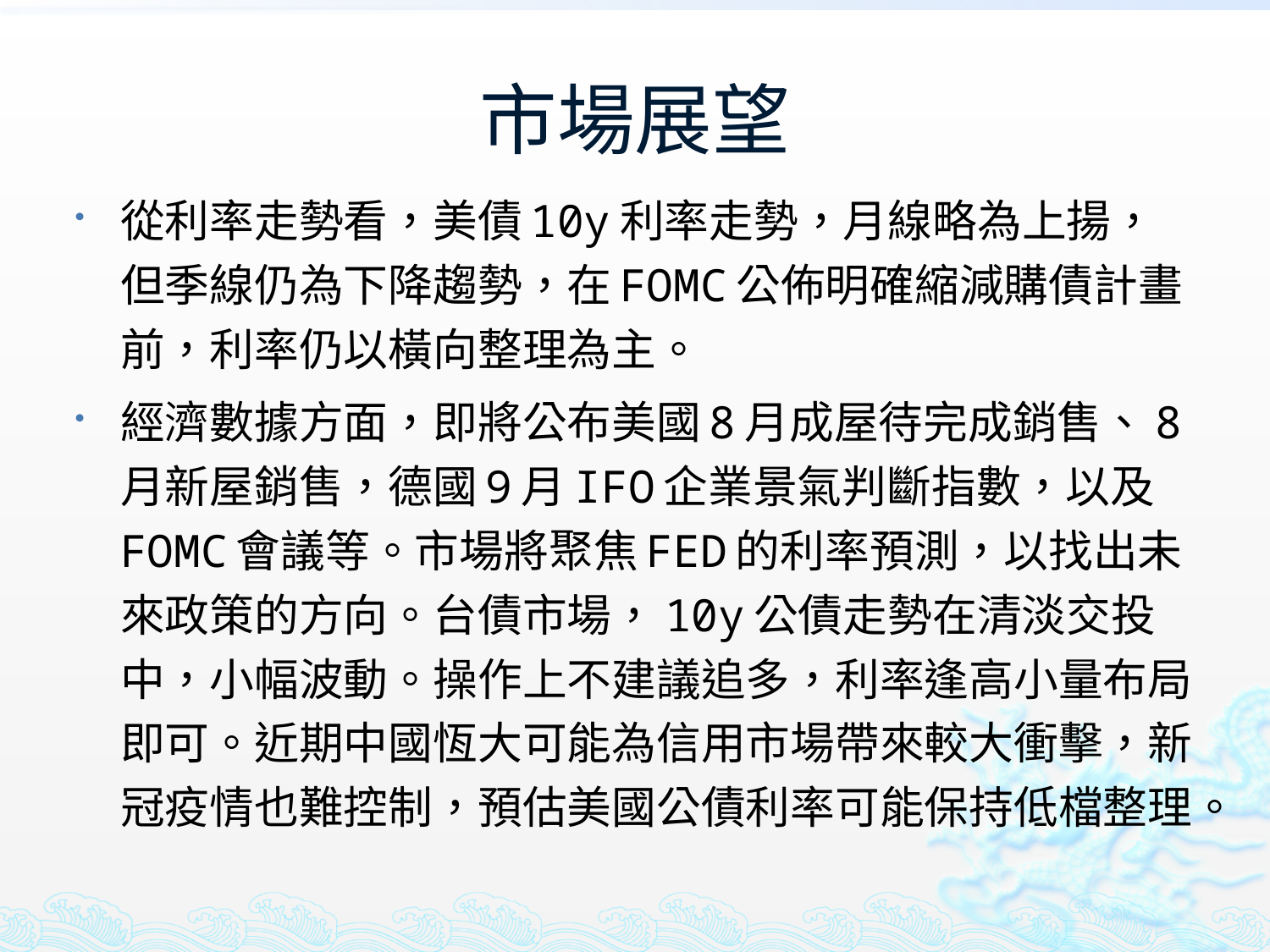

# 市場展望
從利率走勢看，美債10y利率走勢，月線略為上揚，但季線仍為下降趨勢，在FOMC公佈明確縮減購債計畫前，利率仍以橫向整理為主。
經濟數據方面，即將公布美國8月成屋待完成銷售、8月新屋銷售，德國9月IFO企業景氣判斷指數，以及FOMC會議等。市場將聚焦FED的利率預測，以找出未來政策的方向。台債市場，10y公債走勢在清淡交投中，小幅波動。操作上不建議追多，利率逢高小量布局即可。近期中國恆大可能為信用市場帶來較大衝擊，新冠疫情也難控制，預估美國公債利率可能保持低檔整理。